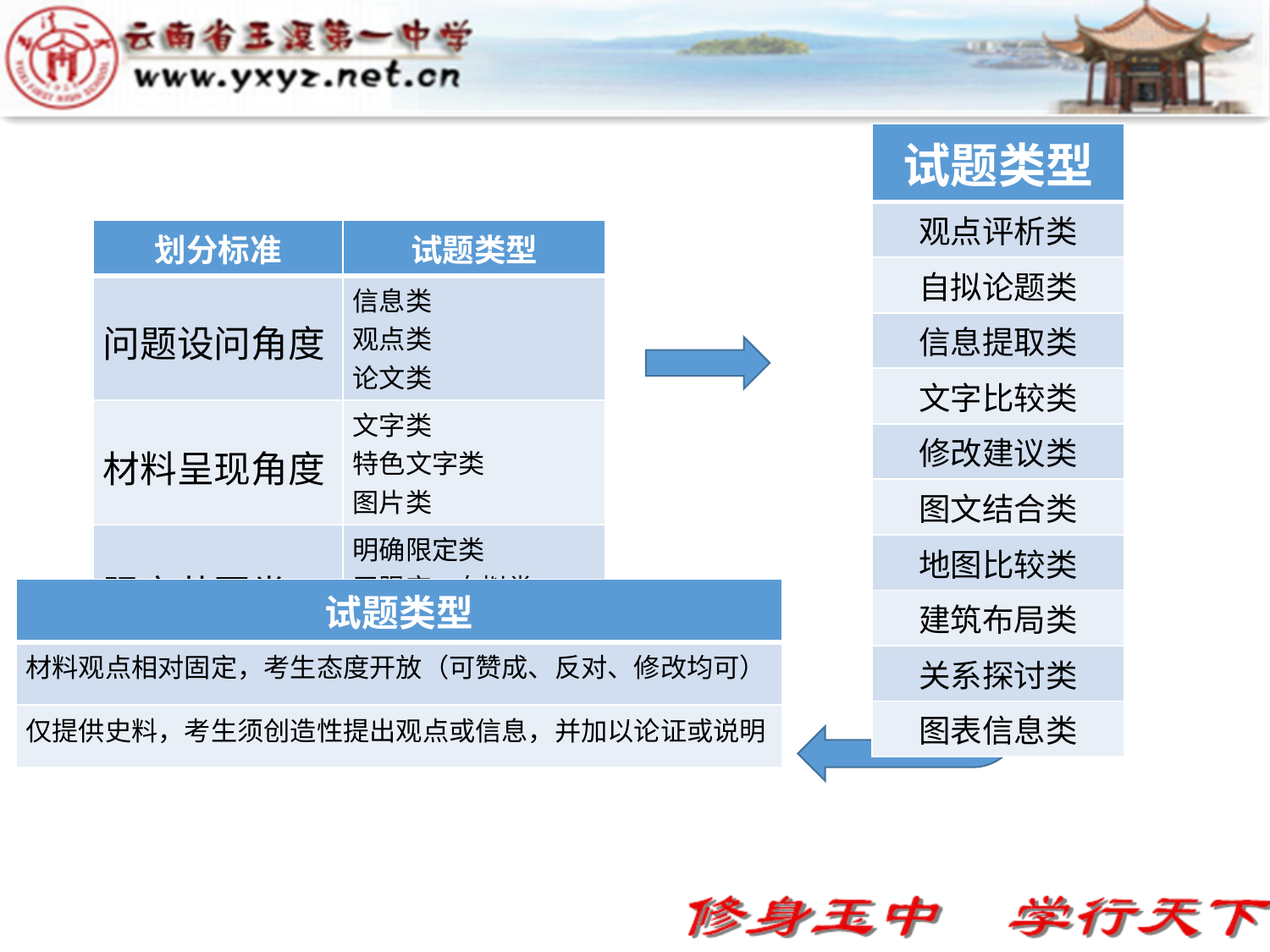

| 试题类型 |
| --- |
| 观点评析类 |
| 自拟论题类 |
| 信息提取类 |
| 文字比较类 |
| 修改建议类 |
| 图文结合类 |
| 地图比较类 |
| 建筑布局类 |
| 关系探讨类 |
| 图表信息类 |
| 划分标准 | 试题类型 |
| --- | --- |
| 问题设问角度 | 信息类 观点类 论文类 |
| 材料呈现角度 | 文字类 特色文字类 图片类 |
| 限定范围类 | 明确限定类 无限定/自拟类 |

| 试题类型 |
| --- |
| 材料观点相对固定，考生态度开放（可赞成、反对、修改均可） |
| 仅提供史料，考生须创造性提出观点或信息，并加以论证或说明 |